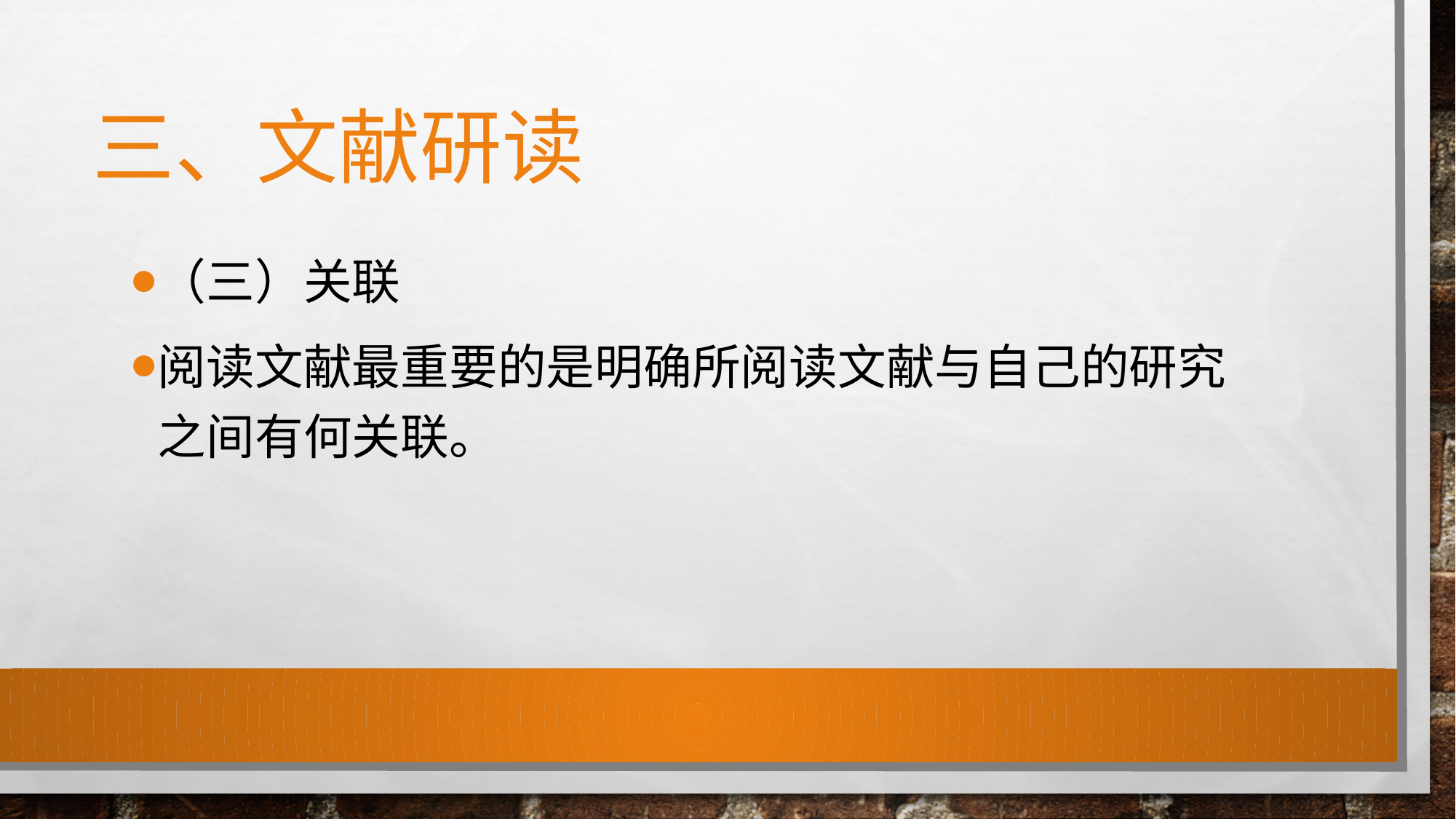

# 三、文献研读
（三）关联
阅读文献最重要的是明确所阅读文献与自己的研究之间有何关联。